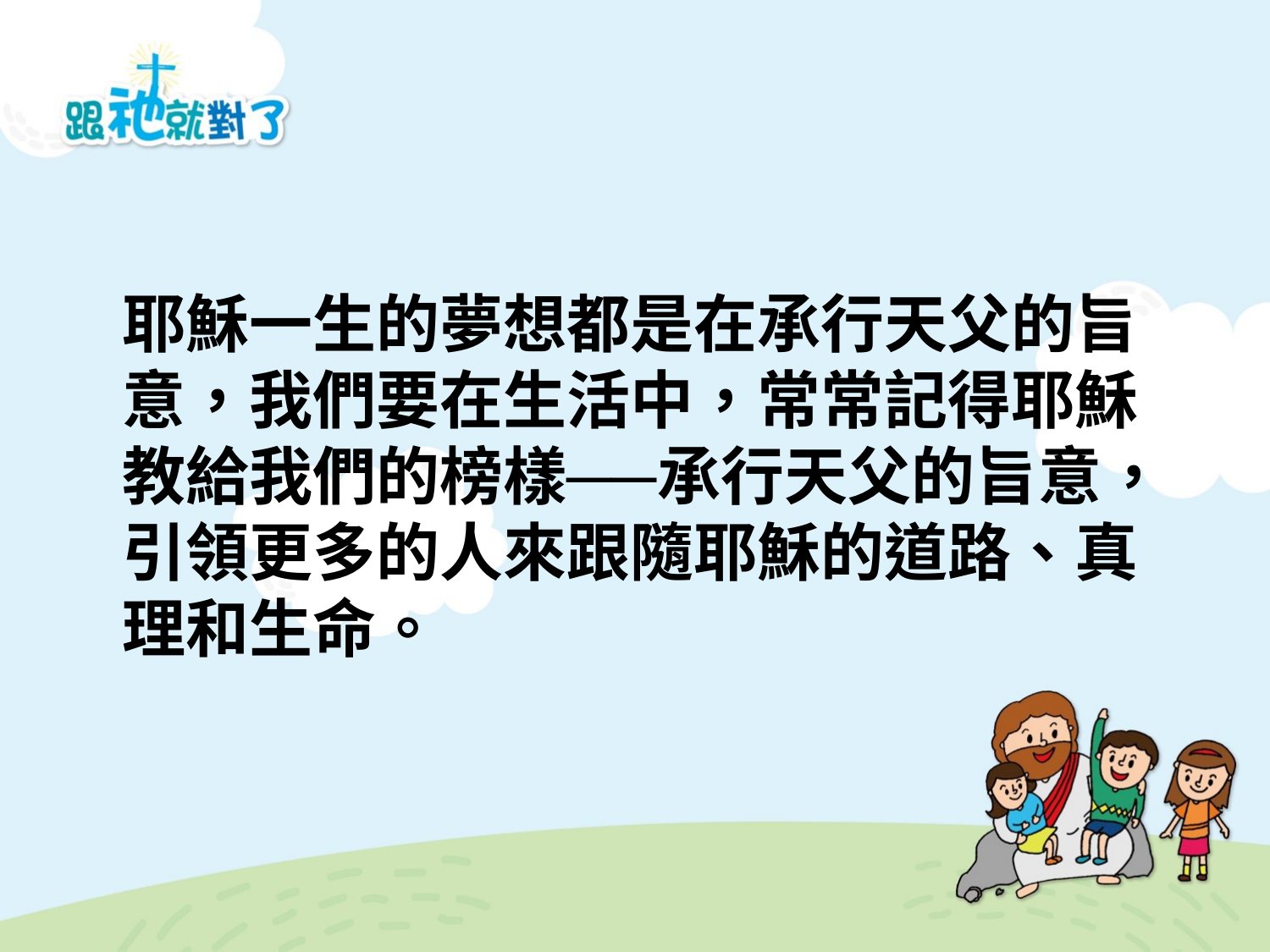

耶穌一生的夢想都是在承行天父的旨意，我們要在生活中，常常記得耶穌教給我們的榜樣──承行天父的旨意，引領更多的人來跟隨耶穌的道路、真理和生命。